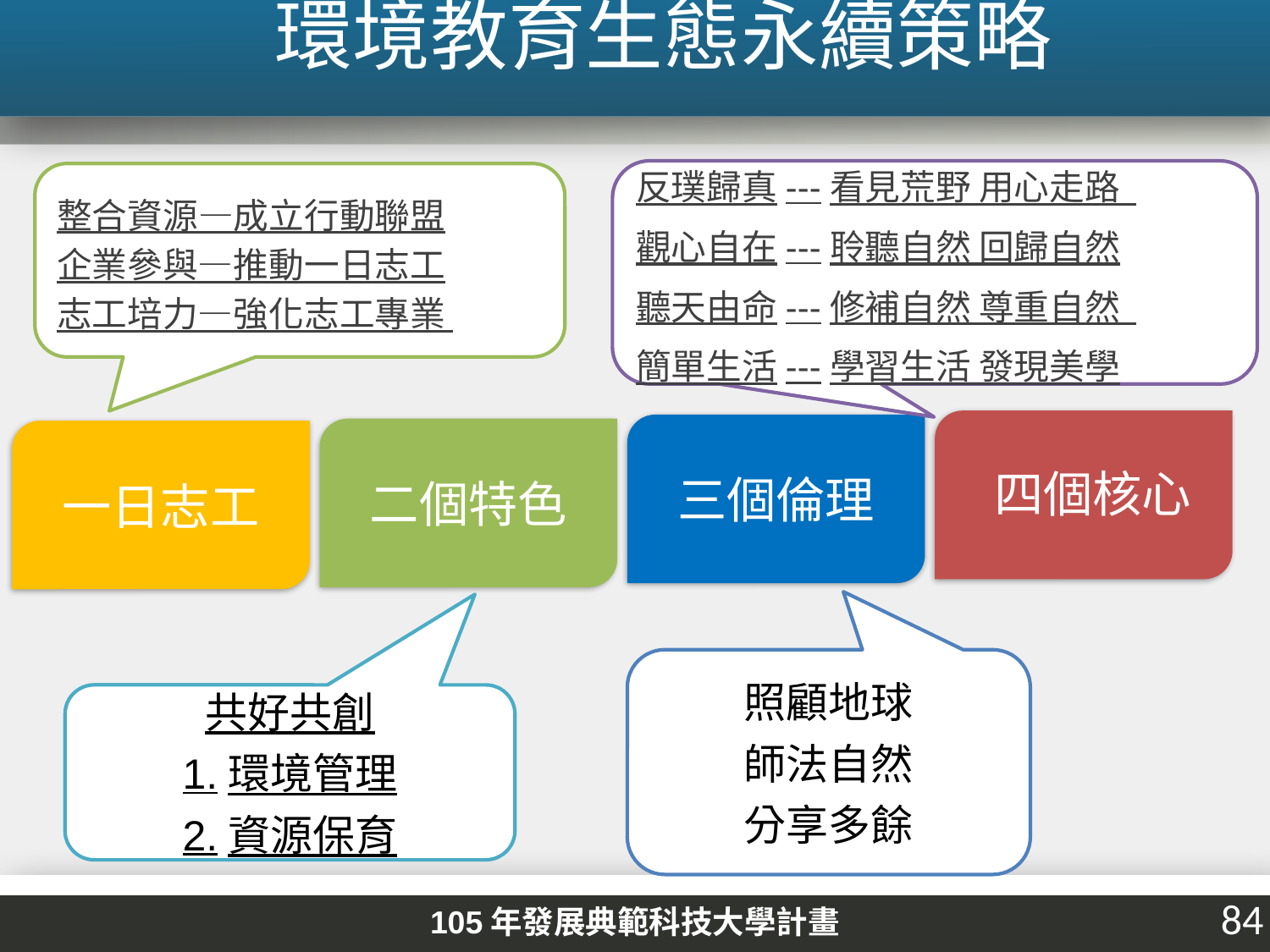

# 環境教育生態永續策略
反璞歸真---看見荒野 用心走路
觀心自在---聆聽自然 回歸自然
聽天由命---修補自然 尊重自然
簡單生活---學習生活 發現美學
整合資源—成立行動聯盟
企業參與—推動一日志工
志工培力—強化志工專業

二個特色
一日志工
四個核心
三個倫理

照顧地球
師法自然
分享多餘

共好共創
1.環境管理
2.資源保育